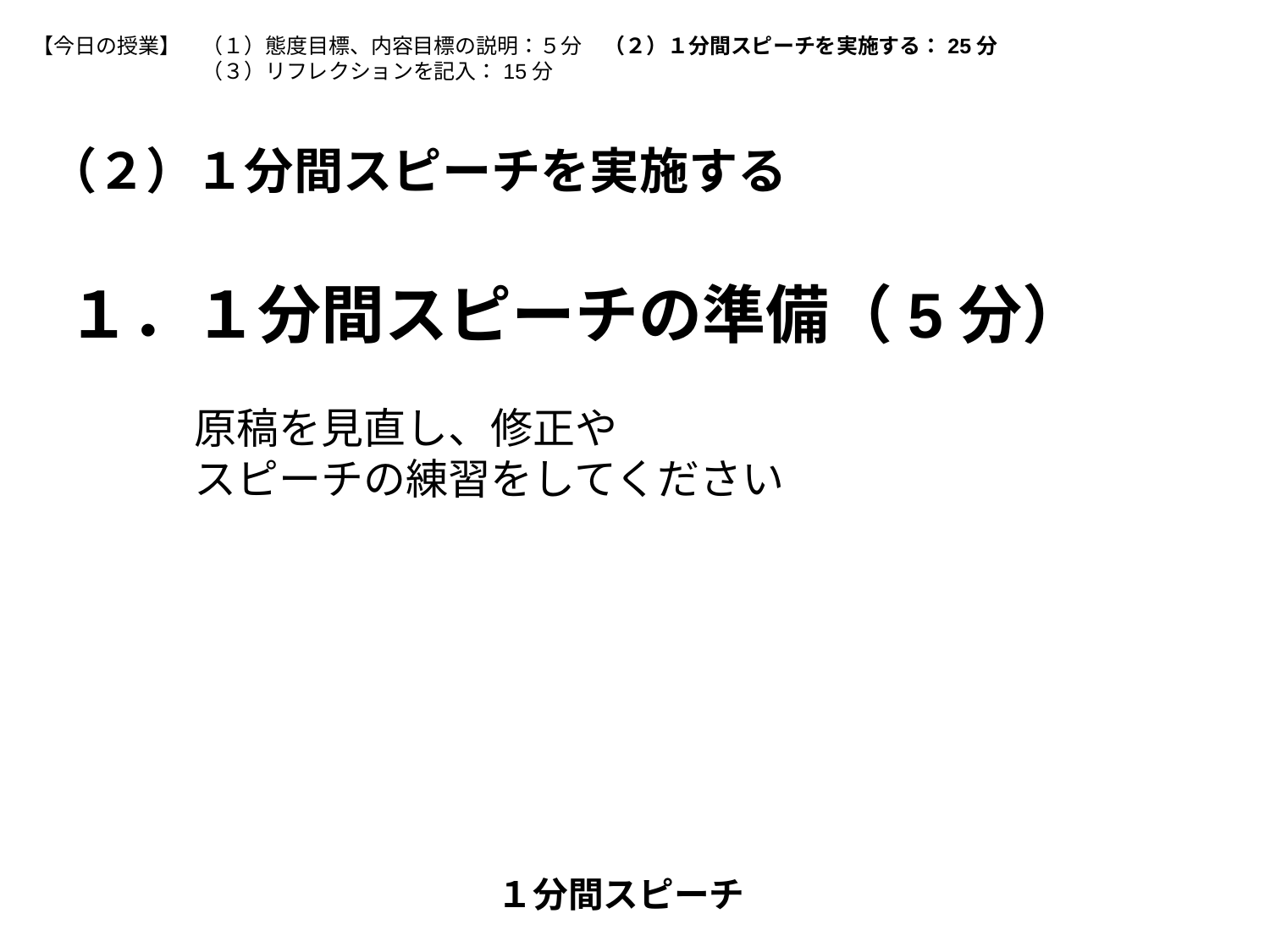

【今日の授業】　（１）態度目標、内容目標の説明：５分　（２）１分間スピーチを実施する：25分
	　　（３）リフレクションを記入：15分
（２）１分間スピーチを実施する
１．１分間スピーチの準備（5分）

　　　原稿を見直し、修正や
　　　スピーチの練習をしてください
１分間スピーチ